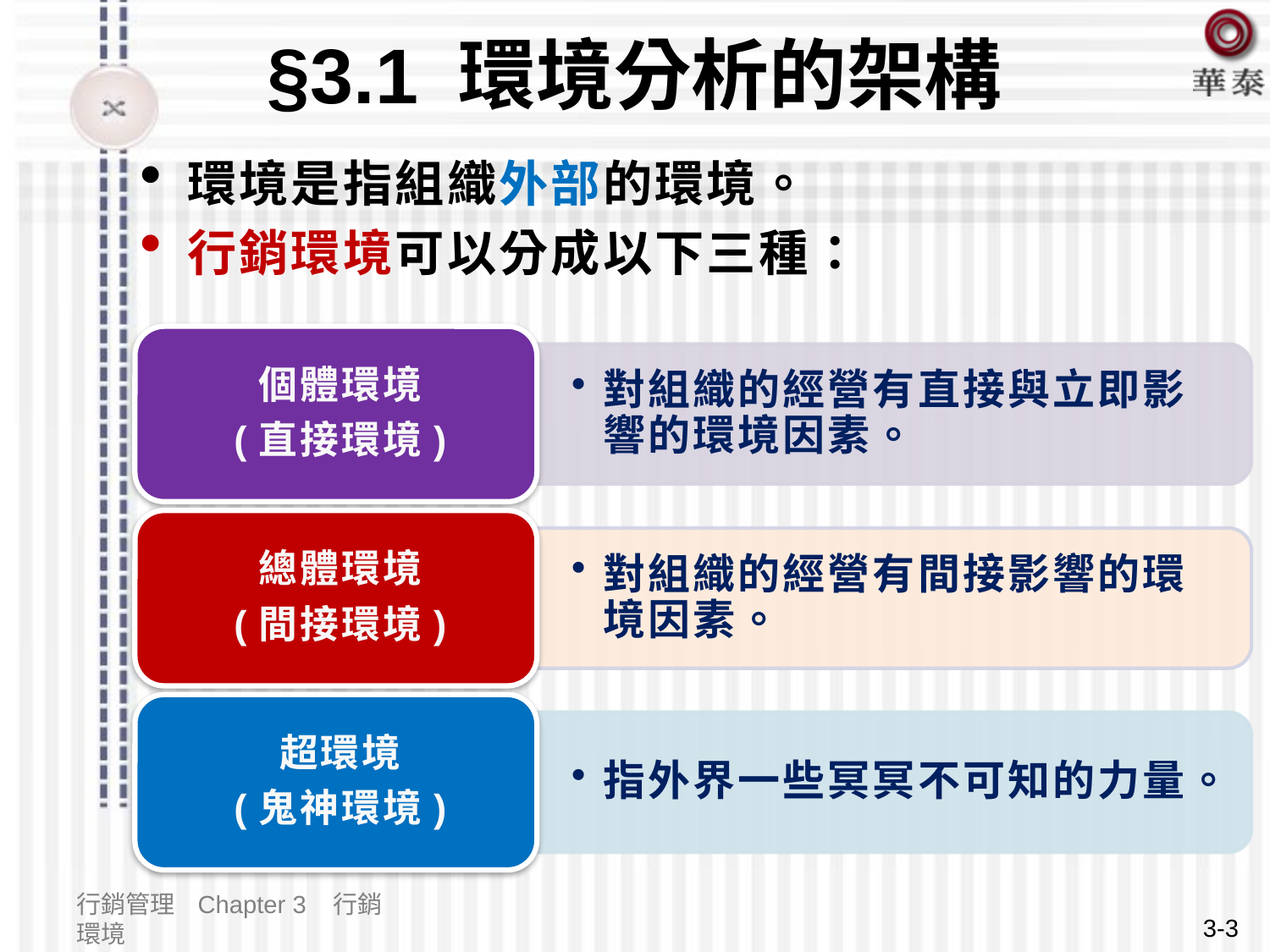

# §3.1 環境分析的架構
環境是指組織外部的環境。
行銷環境可以分成以下三種：

對組織的經營有直接與立即影響的環境因素。
個體環境
(直接環境)
對組織的經營有間接影響的環境因素。
總體環境
(間接環境)
指外界一些冥冥不可知的力量。
超環境
(鬼神環境)
行銷管理   Chapter 3   行銷環境
3-3